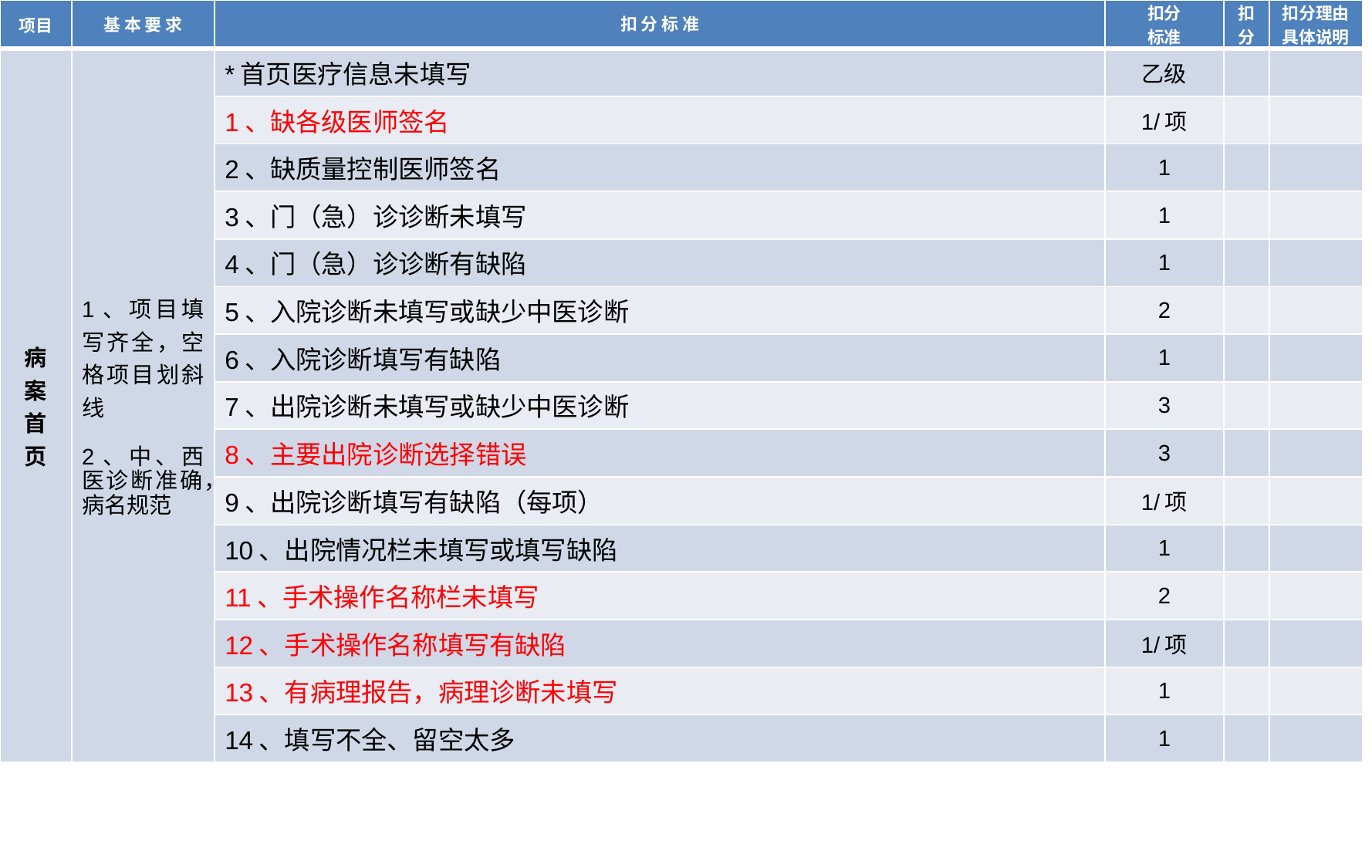

| 项目 | 基 本 要 求 | 扣 分 标 准 | 扣分 标准 | 扣分 | 扣分理由具体说明 |
| --- | --- | --- | --- | --- | --- |
| 病 案 首 页 | 1、项目填写齐全，空格项目划斜线 2、中、西医诊断准确，病名规范 | \*首页医疗信息未填写 | 乙级 |  |  |
|  |  | 1、缺各级医师签名 | 1/项 |  |  |
|  |  | 2、缺质量控制医师签名 | 1 |  |  |
|  |  | 3、门（急）诊诊断未填写 | 1 |  |  |
|  |  | 4、门（急）诊诊断有缺陷 | 1 |  |  |
|  |  | 5、入院诊断未填写或缺少中医诊断 | 2 |  |  |
|  |  | 6、入院诊断填写有缺陷 | 1 |  |  |
|  |  | 7、出院诊断未填写或缺少中医诊断 | 3 |  |  |
|  |  | 8、主要出院诊断选择错误 | 3 |  |  |
|  |  | 9、出院诊断填写有缺陷（每项） | 1/项 |  |  |
|  |  | 10、出院情况栏未填写或填写缺陷 | 1 |  |  |
|  |  | 11、手术操作名称栏未填写 | 2 |  |  |
|  |  | 12、手术操作名称填写有缺陷 | 1/项 |  |  |
|  |  | 13、有病理报告，病理诊断未填写 | 1 |  |  |
|  |  | 14、填写不全、留空太多 | 1 |  |  |